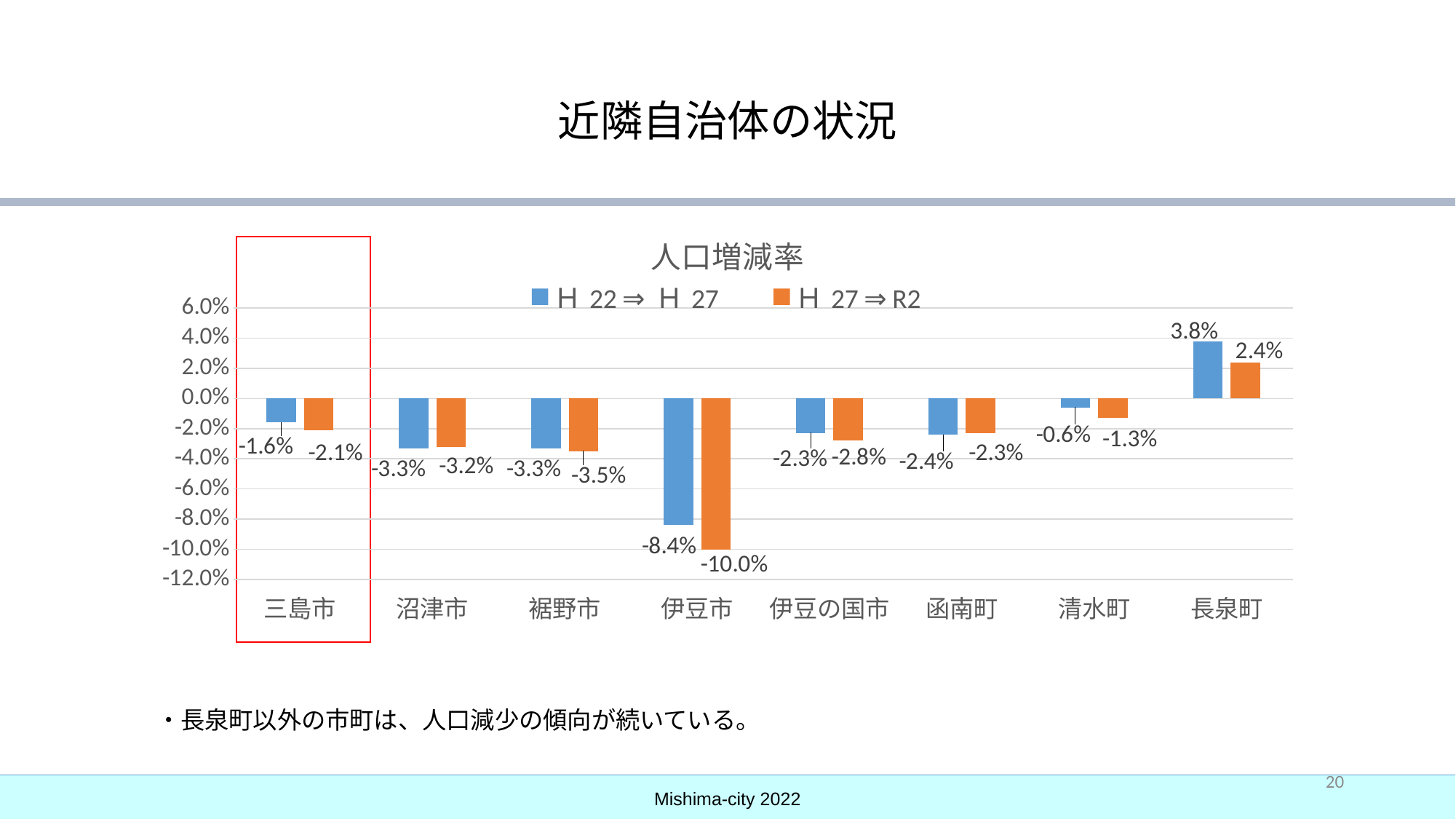

# 近隣自治体の状況

### Chart: 人口増減率

| Category | Ｈ22 ⇒ Ｈ27 | Ｈ27 ⇒ R2 |
|---|---|---|
| 三島市 | -0.016 | -0.021 |
| 沼津市 | -0.033 | -0.032 |
| 裾野市 | -0.033 | -0.035 |
| 伊豆市 | -0.084 | -0.1 |
| 伊豆の国市 | -0.023 | -0.028 |
| 函南町 | -0.024 | -0.023 |
| 清水町 | -0.006 | -0.013 |
| 長泉町 | 0.038 | 0.024 |
・長泉町以外の市町は、人口減少の傾向が続いている。
20
Mishima-city 2022